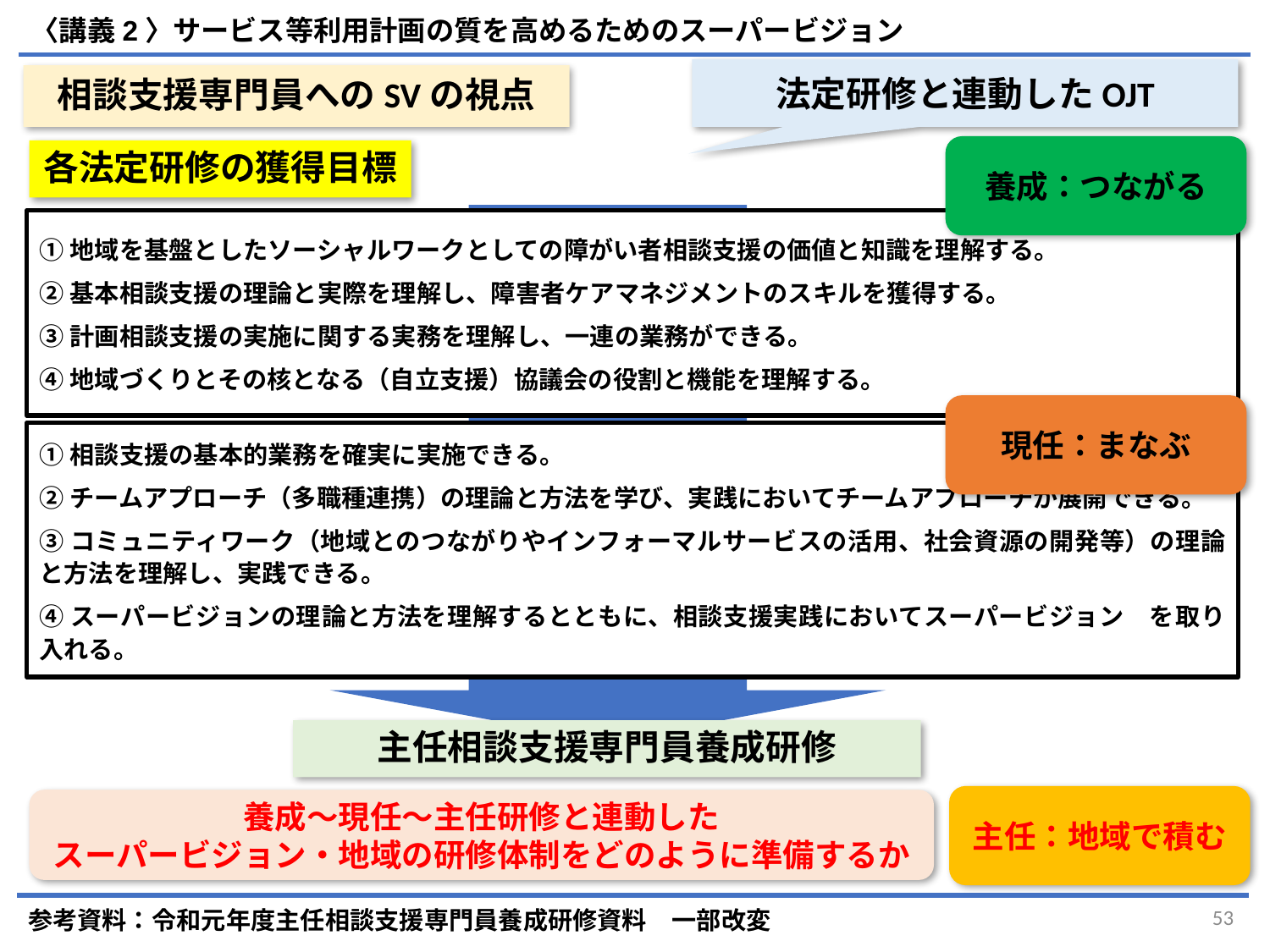

〈講義2〉サービス等利用計画の質を高めるためのスーパービジョン
法定研修と連動したOJT
# 相談支援専門員へのSVの視点
養成：つながる
各法定研修の獲得目標

①地域を基盤としたソーシャルワークとしての障がい者相談支援の価値と知識を理解する。
②基本相談支援の理論と実際を理解し、障害者ケアマネジメントのスキルを獲得する。
③計画相談支援の実施に関する実務を理解し、一連の業務ができる。
④地域づくりとその核となる（自立支援）協議会の役割と機能を理解する。
現任：まなぶ
①相談支援の基本的業務を確実に実施できる。
②チームアプローチ（多職種連携）の理論と方法を学び、実践においてチームアプローチが展開できる。
③コミュニティワーク（地域とのつながりやインフォーマルサービスの活用、社会資源の開発等）の理論と方法を理解し、実践できる。
④スーパービジョンの理論と方法を理解するとともに、相談支援実践においてスーパービジョン　を取り入れる。
主任相談支援専門員養成研修
主任：地域で積む
養成～現任～主任研修と連動した
スーパービジョン・地域の研修体制をどのように準備するか
参考資料：令和元年度主任相談支援専門員養成研修資料　一部改変
53